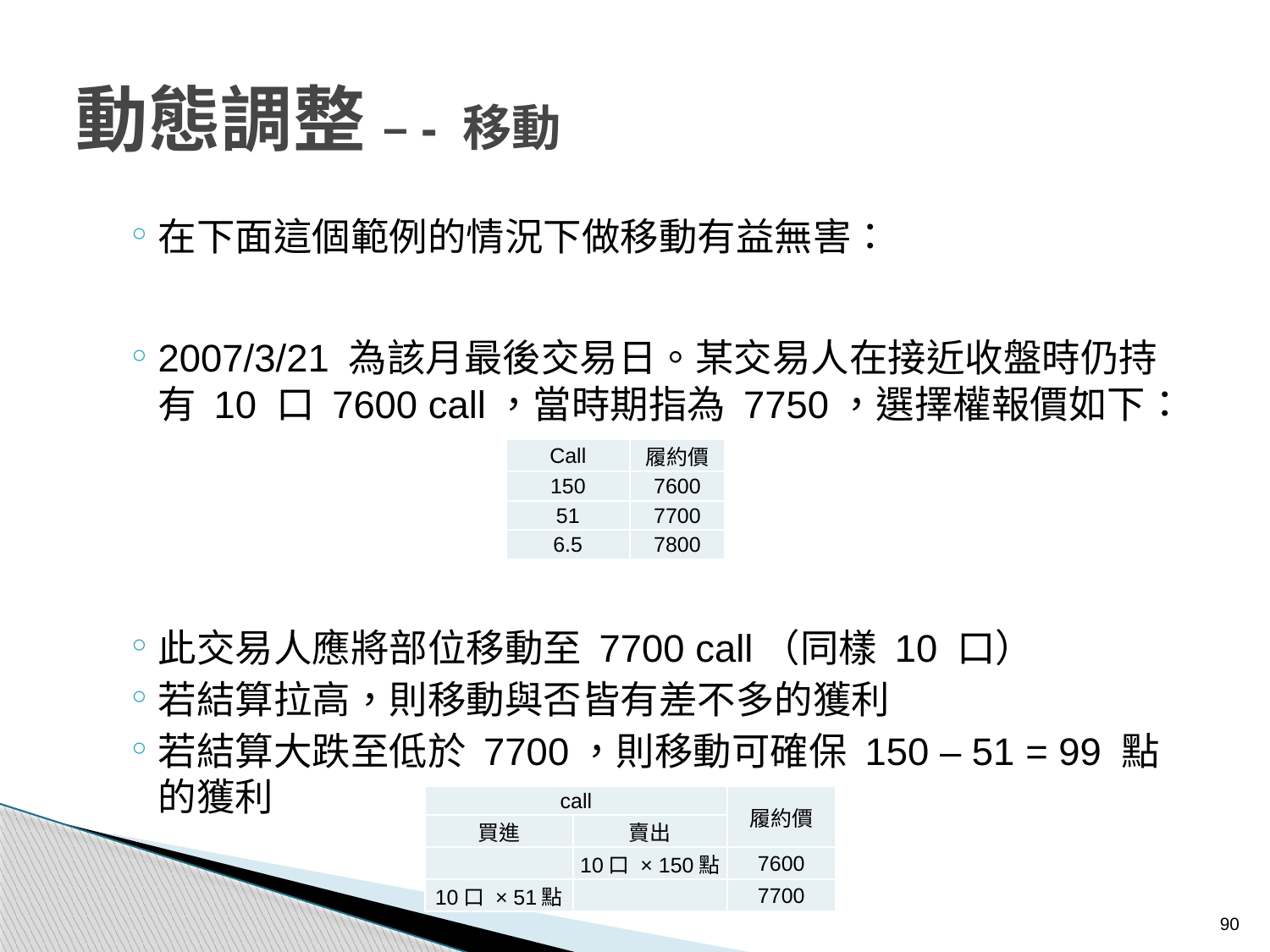

# 動態調整 –- 移動
在下面這個範例的情況下做移動有益無害：

2007/3/21 為該月最後交易日。某交易人在接近收盤時仍持有 10 口 7600 call，當時期指為 7750，選擇權報價如下：

此交易人應將部位移動至 7700 call（同樣 10 口）
若結算拉高，則移動與否皆有差不多的獲利
若結算大跌至低於 7700，則移動可確保 150 – 51 = 99 點的獲利
| Call | 履約價 |
| --- | --- |
| 150 | 7600 |
| 51 | 7700 |
| 6.5 | 7800 |
| call |  | 履約價 |
| --- | --- | --- |
| 買進 | 賣出 |  |
|  | 10口 × 150點 | 7600 |
| 10口 × 51點 |  | 7700 |
90